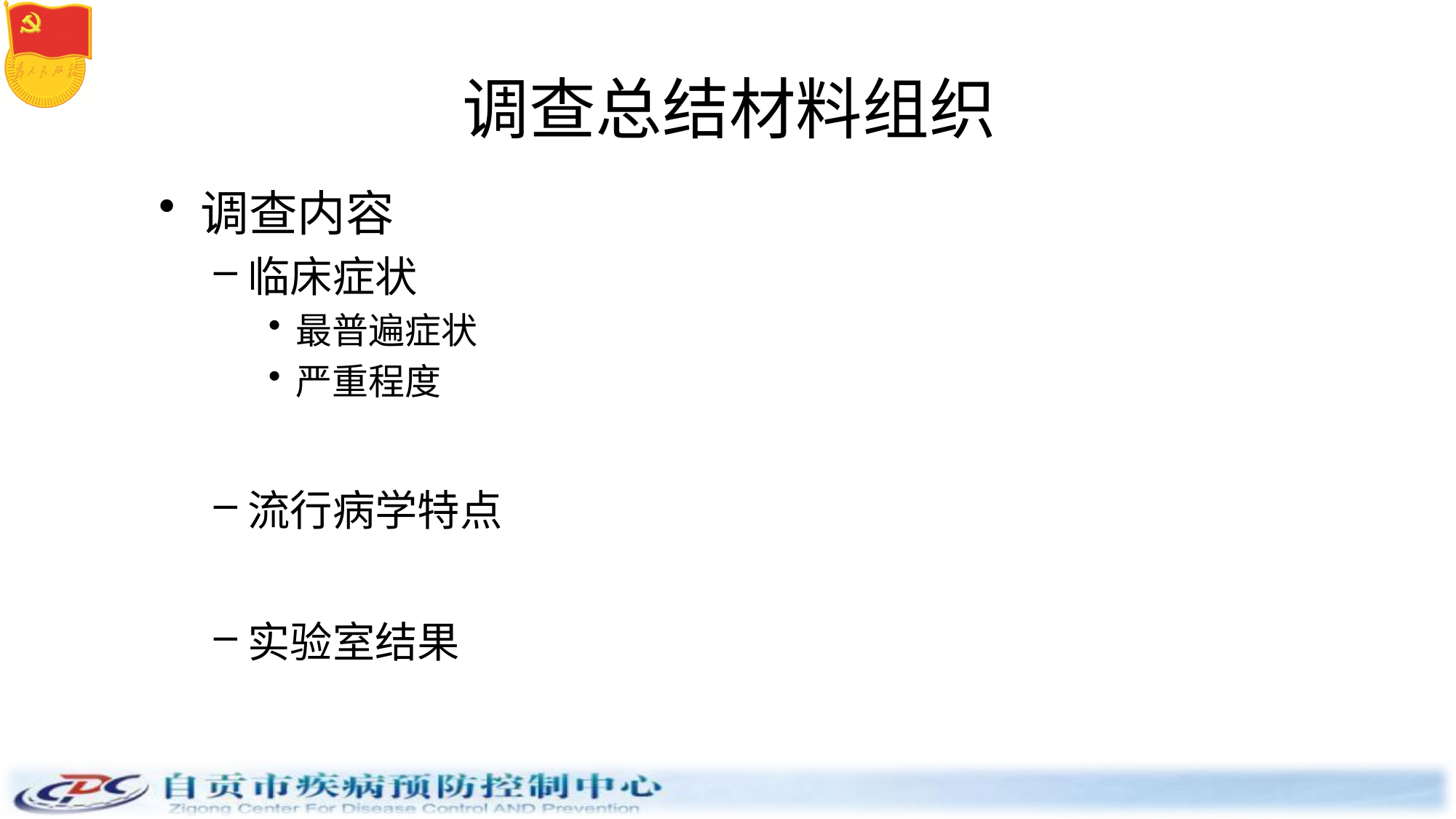

# 调查总结材料组织
调查内容
临床症状
最普遍症状
严重程度

流行病学特点

实验室结果